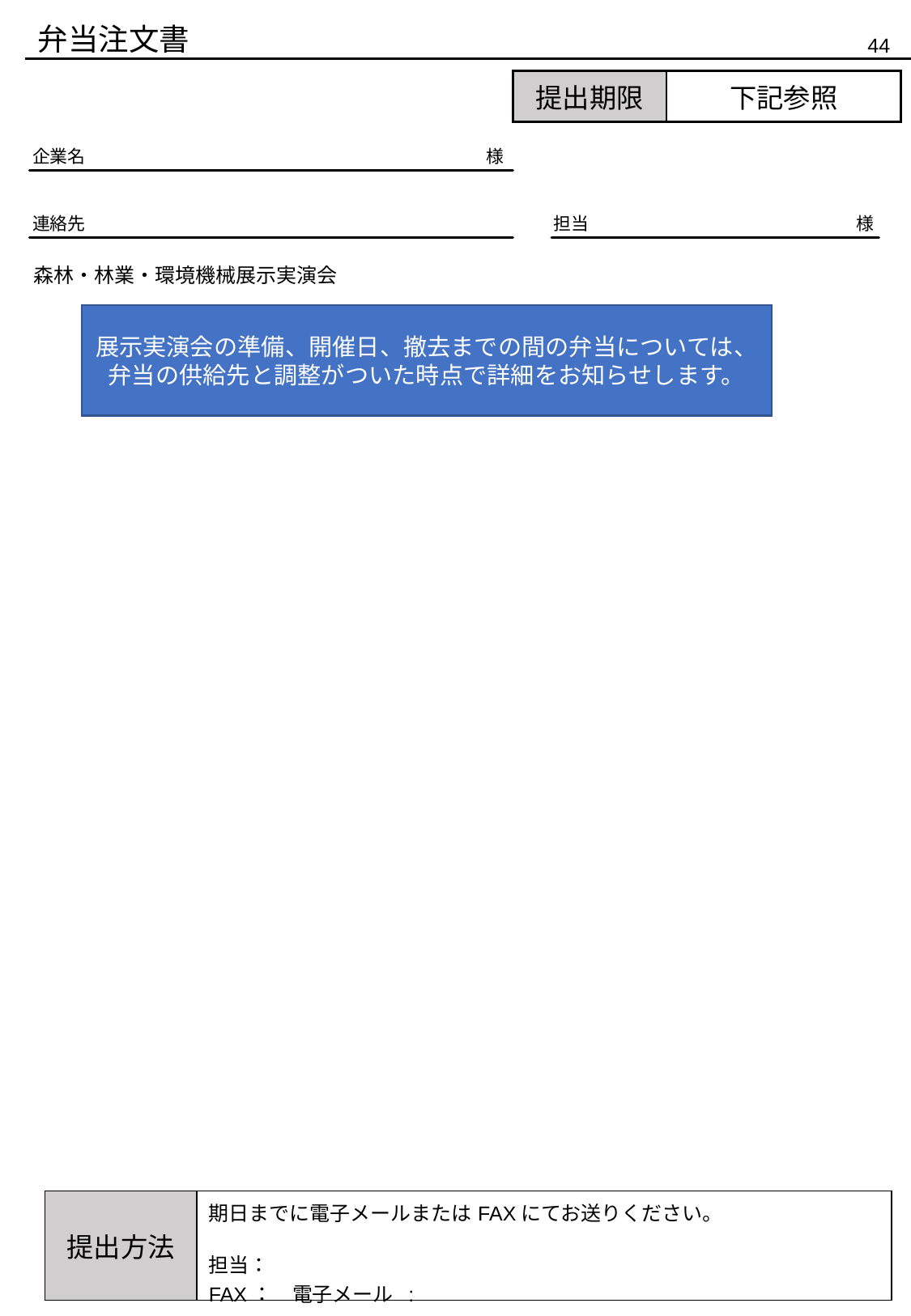

弁当注文書
44
| 提出期限 | 下記参照 |
| --- | --- |
企業名
様
連絡先
担当
様
森林・林業・環境機械展示実演会
展示実演会の準備、開催日、撤去までの間の弁当については、弁当の供給先と調整がついた時点で詳細をお知らせします。
| 提出方法 | 期日までに電子メールまたはFAXにてお送りください。 担当： FAX：　電子メール : |
| --- | --- |